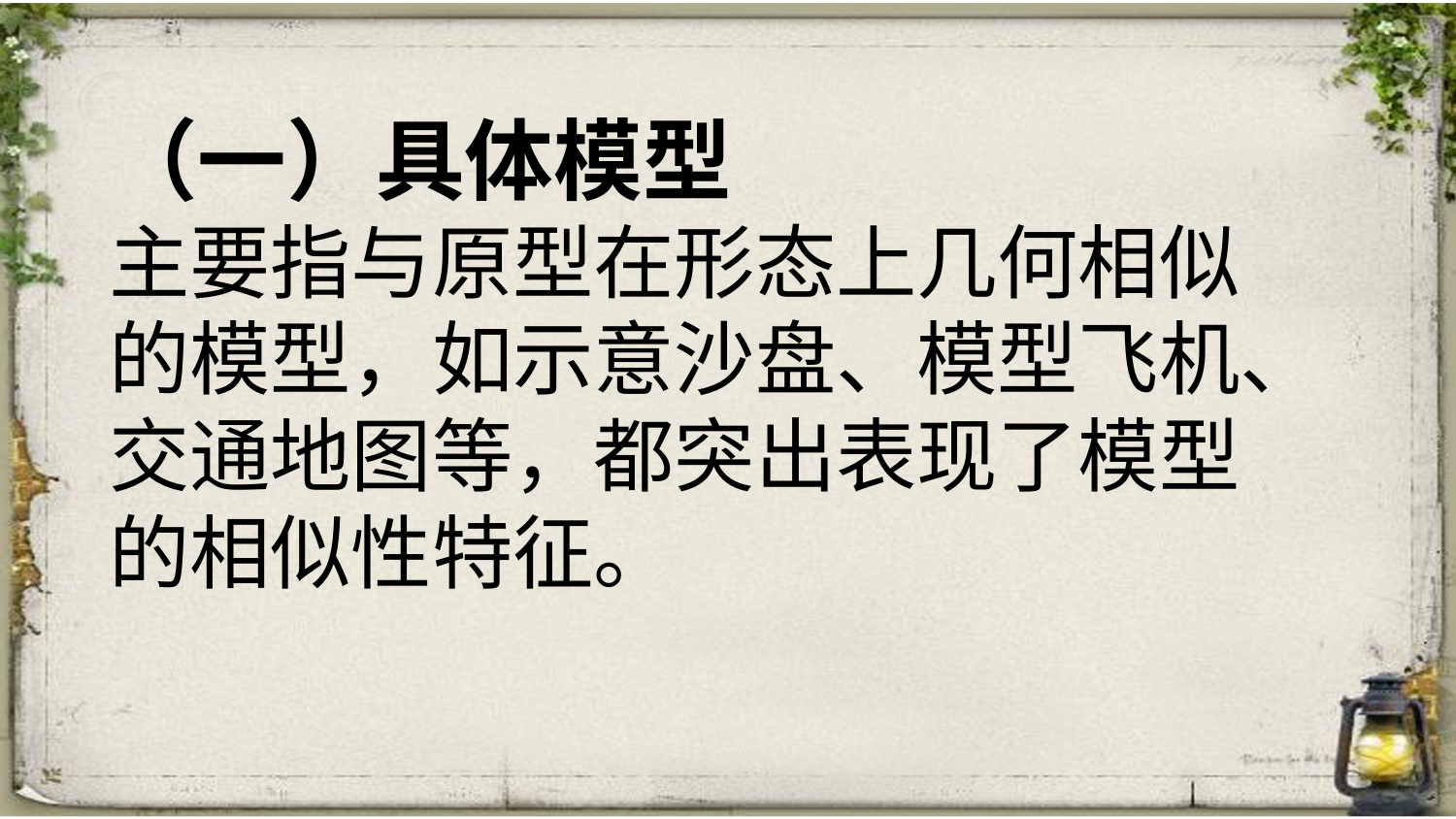

（一）具体模型
主要指与原型在形态上几何相似的模型，如示意沙盘、模型飞机、交通地图等，都突出表现了模型的相似性特征。